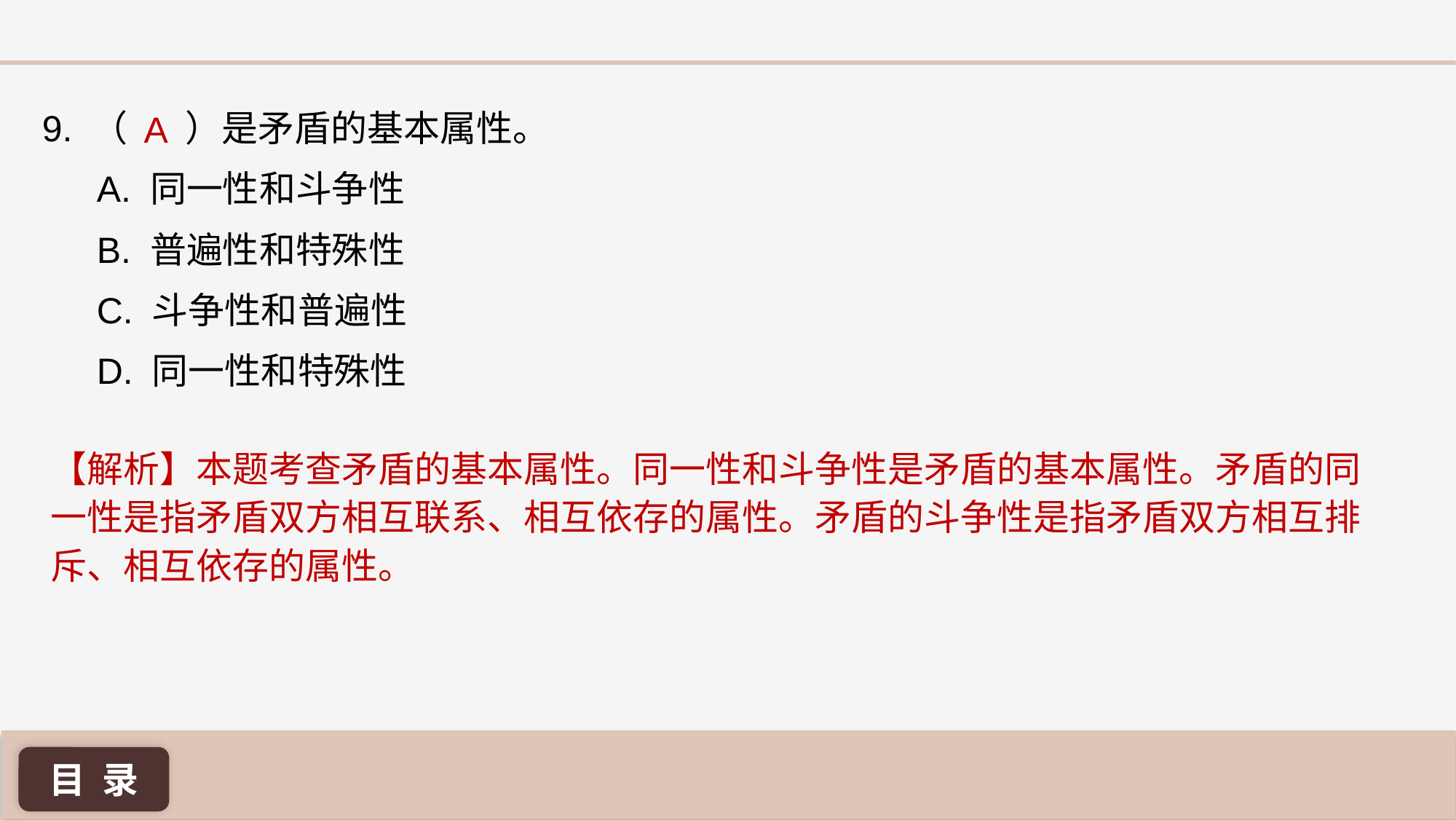

9. （       ）是矛盾的基本属性。
A. 同一性和斗争性
B. 普遍性和特殊性
C. 斗争性和普遍性
D. 同一性和特殊性
A
【解析】本题考查矛盾的基本属性。同一性和斗争性是矛盾的基本属性。矛盾的同一性是指矛盾双方相互联系、相互依存的属性。矛盾的斗争性是指矛盾双方相互排斥、相互依存的属性。